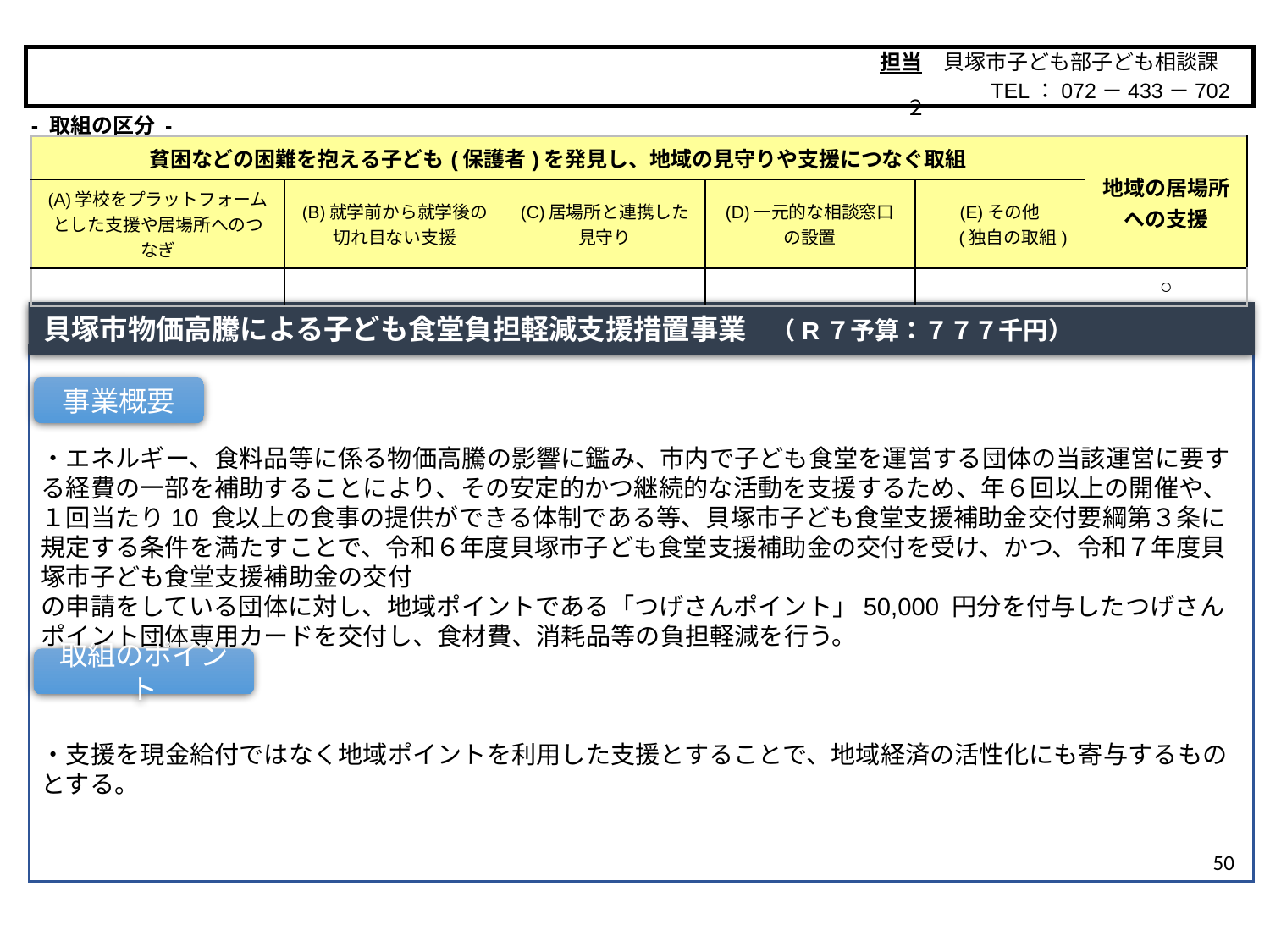

担当　貝塚市子ども部子ども相談課
　　　　　TEL：072－433－702２

貝塚市
- 取組の区分 -
| 貧困などの困難を抱える子ども(保護者)を発見し、地域の見守りや支援につなぐ取組 |  |  |  |  | 地域の居場所 への支援 |
| --- | --- | --- | --- | --- | --- |
| (A)学校をプラットフォームとした支援や居場所へのつなぎ | (B)就学前から就学後の 切れ目ない支援 | (C)居場所と連携した 見守り | (D)一元的な相談窓口 の設置 | (E)その他 　 (独自の取組) |  |
|  |  |  |  |  | ○ |
貝塚市物価高騰による子ども食堂負担軽減支援措置事業　（R７予算：７７７千円）

・エネルギー、食料品等に係る物価高騰の影響に鑑み、市内で子ども食堂を運営する団体の当該運営に要する経費の一部を補助することにより、その安定的かつ継続的な活動を支援するため、年６回以上の開催や、１回当たり10 食以上の食事の提供ができる体制である等、貝塚市子ども食堂支援補助金交付要綱第３条に規定する条件を満たすことで、令和６年度貝塚市子ども食堂支援補助金の交付を受け、かつ、令和７年度貝塚市子ども食堂支援補助金の交付
の申請をしている団体に対し、地域ポイントである「つげさんポイント」50,000 円分を付与したつげさんポイント団体専用カードを交付し、食材費、消耗品等の負担軽減を行う。

・支援を現金給付ではなく地域ポイントを利用した支援とすることで、地域経済の活性化にも寄与するものとする。

事業概要
取組のポイント
50